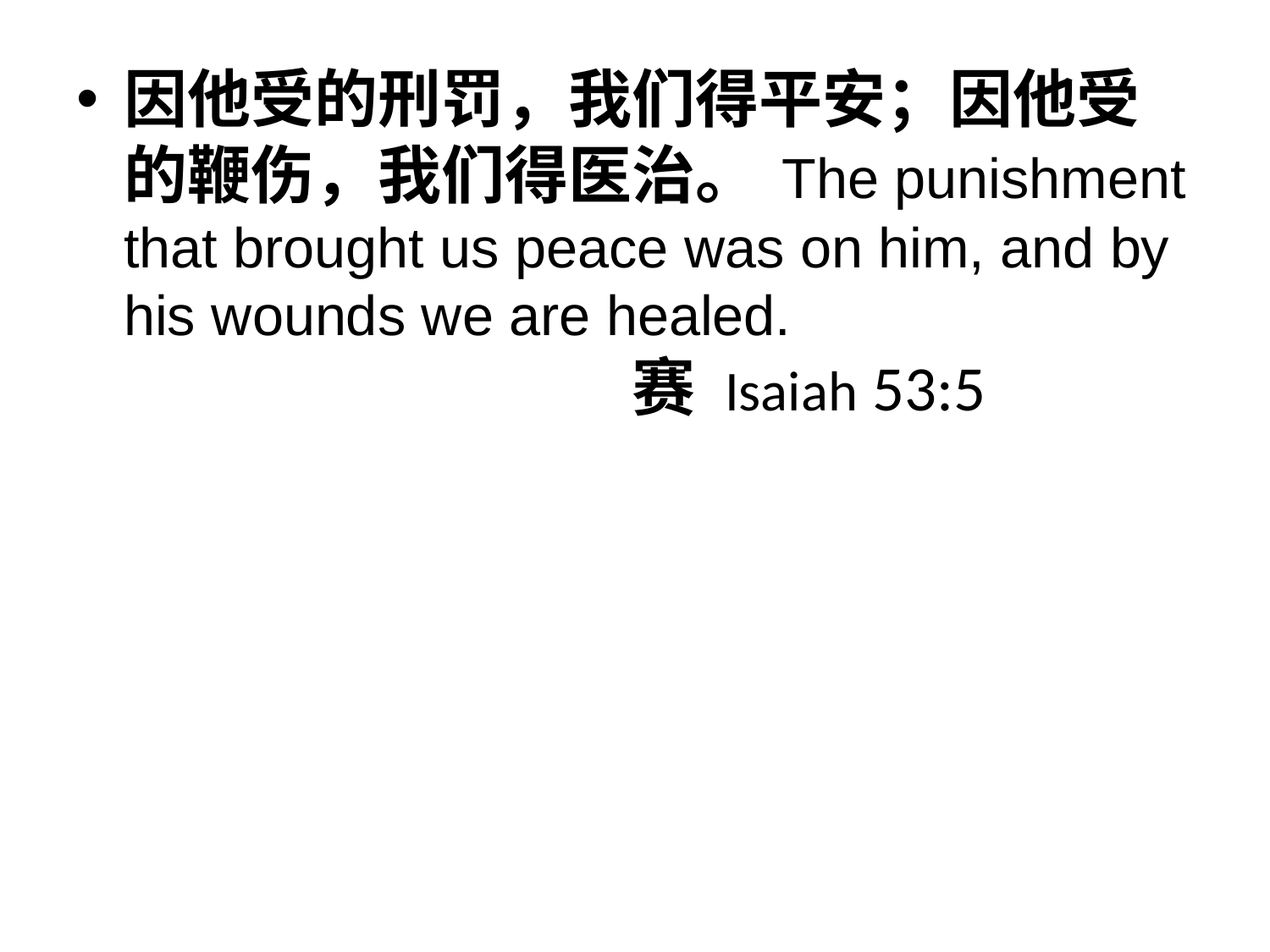

因他受的刑罚，我们得平安；因他受的鞭伤，我们得医治。 The punishment that brought us peace was on him, and by his wounds we are healed. 							赛 Isaiah 53:5